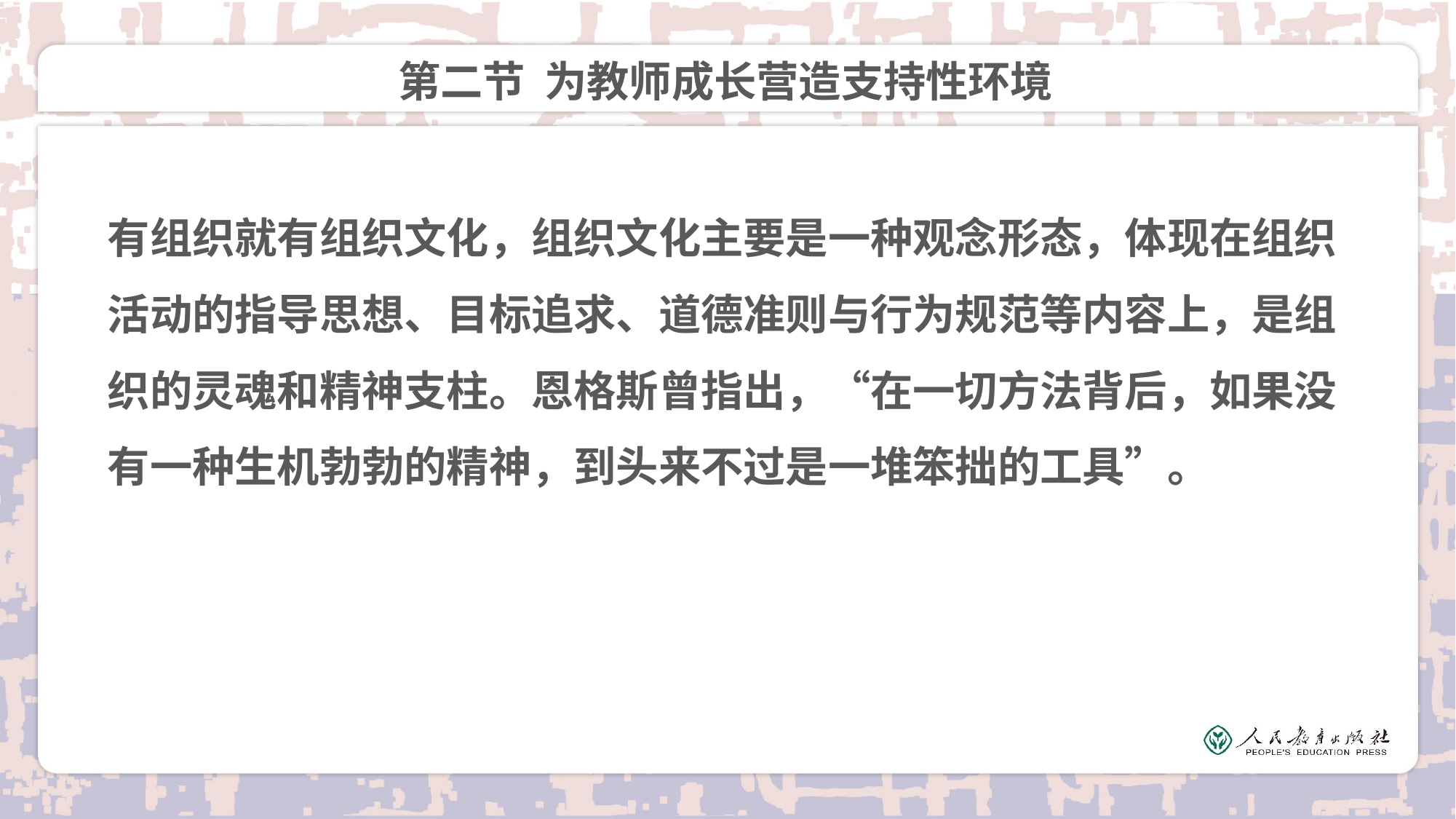

# 第二节  为教师成长营造支持性环境
有组织就有组织文化，组织文化主要是一种观念形态，体现在组织活动的指导思想、目标追求、道德准则与行为规范等内容上，是组织的灵魂和精神支柱。恩格斯曾指出，“在一切方法背后，如果没有一种生机勃勃的精神，到头来不过是一堆笨拙的工具”。